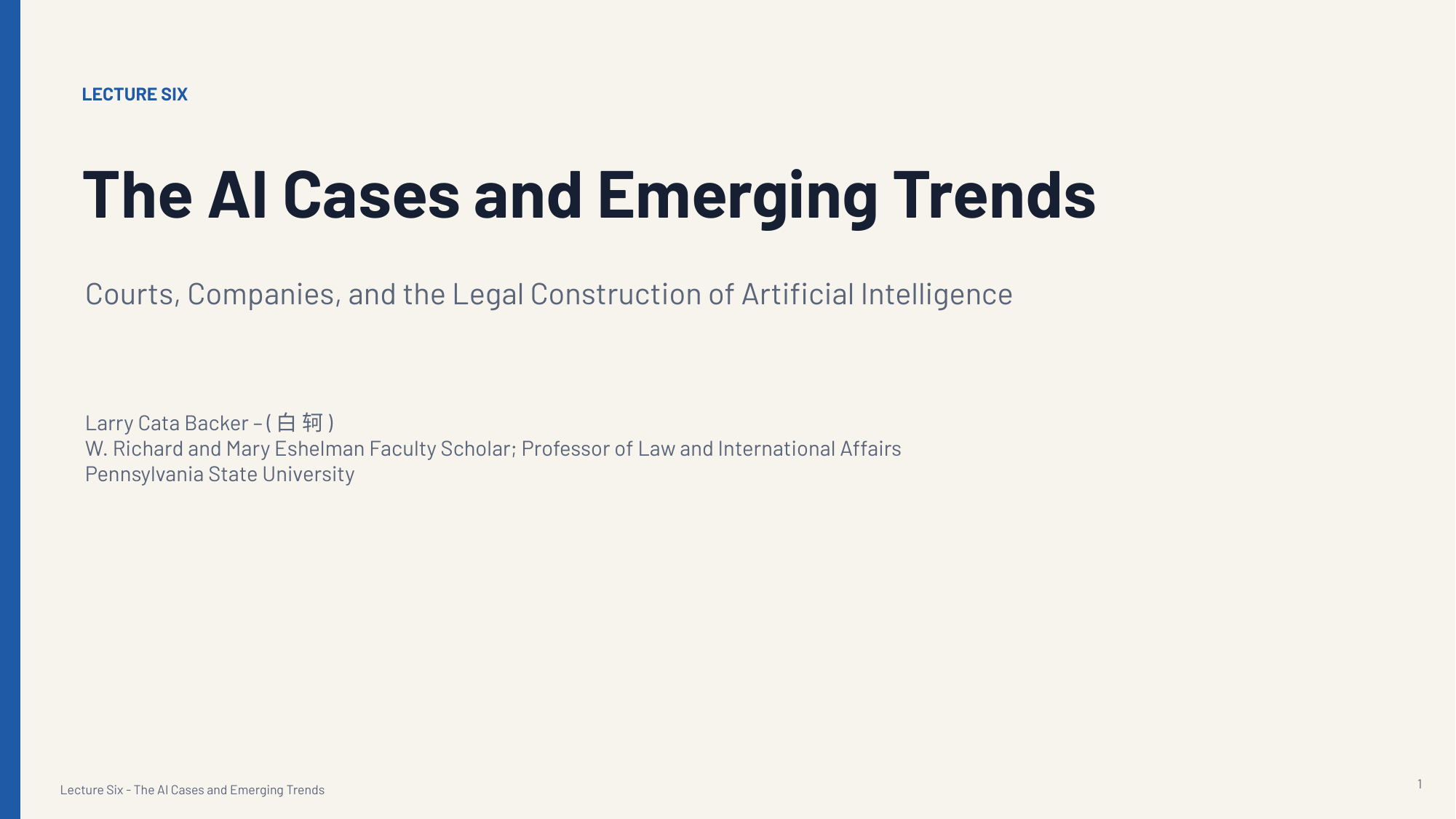

LECTURE SIX
The AI Cases and Emerging Trends
Courts, Companies, and the Legal Construction of Artificial Intelligence
Larry Cata Backer – (白 轲)
W. Richard and Mary Eshelman Faculty Scholar; Professor of Law and International Affairs
Pennsylvania State University
1
Lecture Six - The AI Cases and Emerging Trends